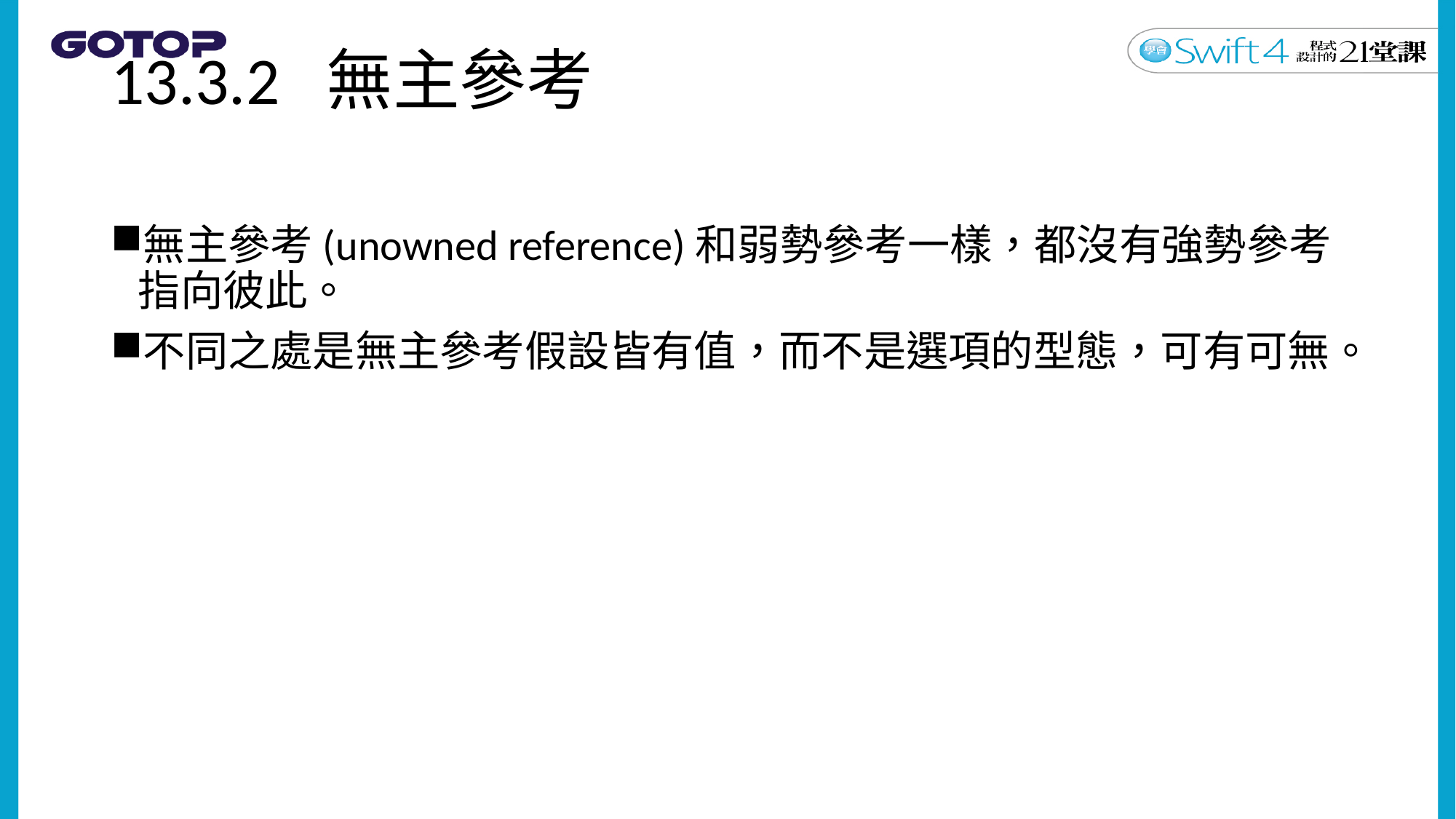

# 13.3.2  無主參考
無主參考(unowned reference)和弱勢參考一樣，都沒有強勢參考指向彼此。
不同之處是無主參考假設皆有值，而不是選項的型態，可有可無。